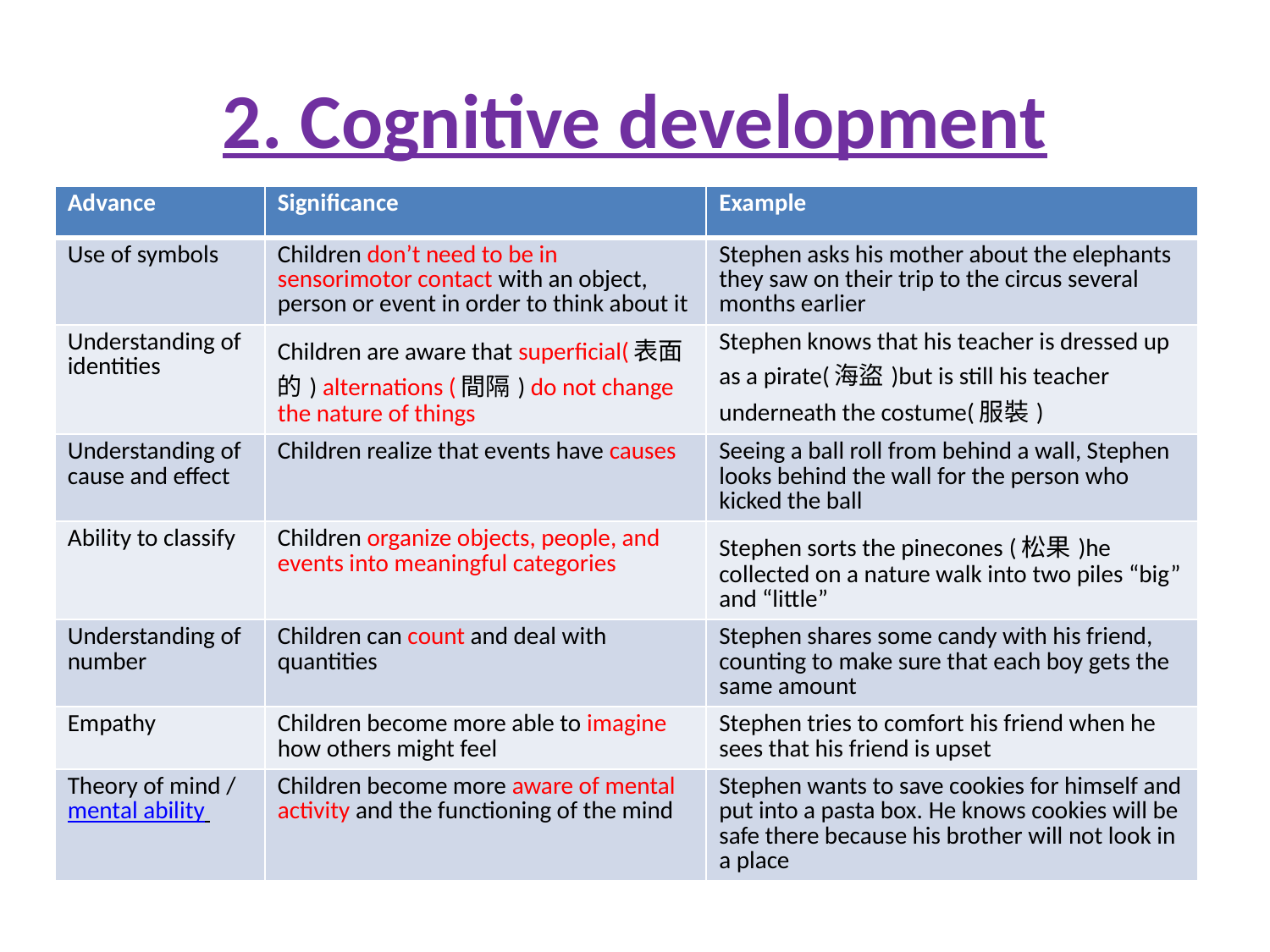

# 2. Cognitive development
| Advance | Significance | Example |
| --- | --- | --- |
| Use of symbols | Children don’t need to be in sensorimotor contact with an object, person or event in order to think about it | Stephen asks his mother about the elephants they saw on their trip to the circus several months earlier |
| Understanding of identities | Children are aware that superficial(表面的) alternations (間隔) do not change the nature of things | Stephen knows that his teacher is dressed up as a pirate(海盜)but is still his teacher underneath the costume(服裝) |
| Understanding of cause and effect | Children realize that events have causes | Seeing a ball roll from behind a wall, Stephen looks behind the wall for the person who kicked the ball |
| Ability to classify | Children organize objects, people, and events into meaningful categories | Stephen sorts the pinecones (松果)he collected on a nature walk into two piles “big” and “little” |
| Understanding of number | Children can count and deal with quantities | Stephen shares some candy with his friend, counting to make sure that each boy gets the same amount |
| Empathy | Children become more able to imagine how others might feel | Stephen tries to comfort his friend when he sees that his friend is upset |
| Theory of mind /mental ability | Children become more aware of mental activity and the functioning of the mind | Stephen wants to save cookies for himself and put into a pasta box. He knows cookies will be safe there because his brother will not look in a place |